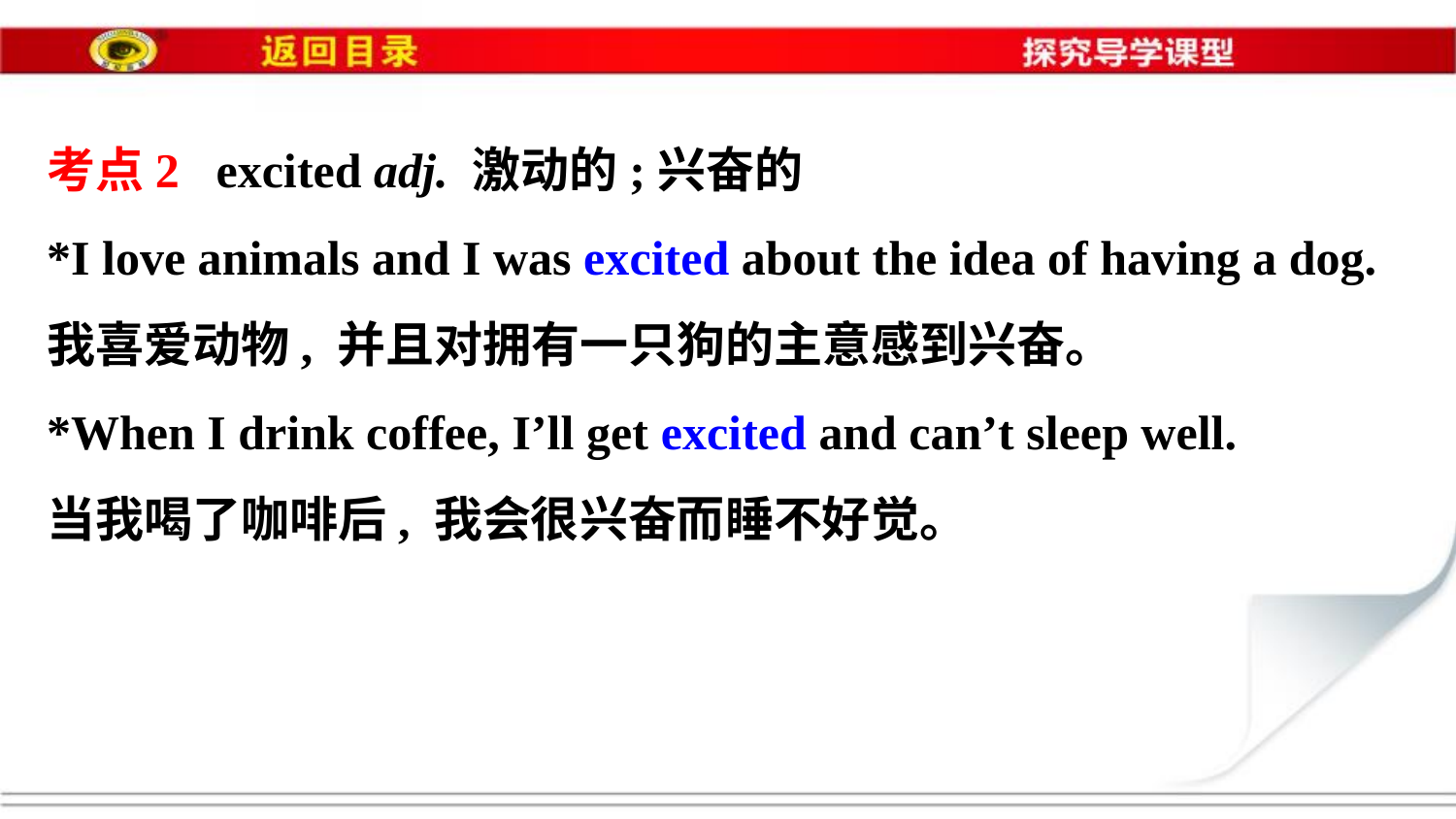

考点2   excited adj. 激动的;兴奋的
*I love animals and I was excited about the idea of having a dog.
我喜爱动物, 并且对拥有一只狗的主意感到兴奋。
*When I drink coffee, I’ll get excited and can’t sleep well.
当我喝了咖啡后, 我会很兴奋而睡不好觉。